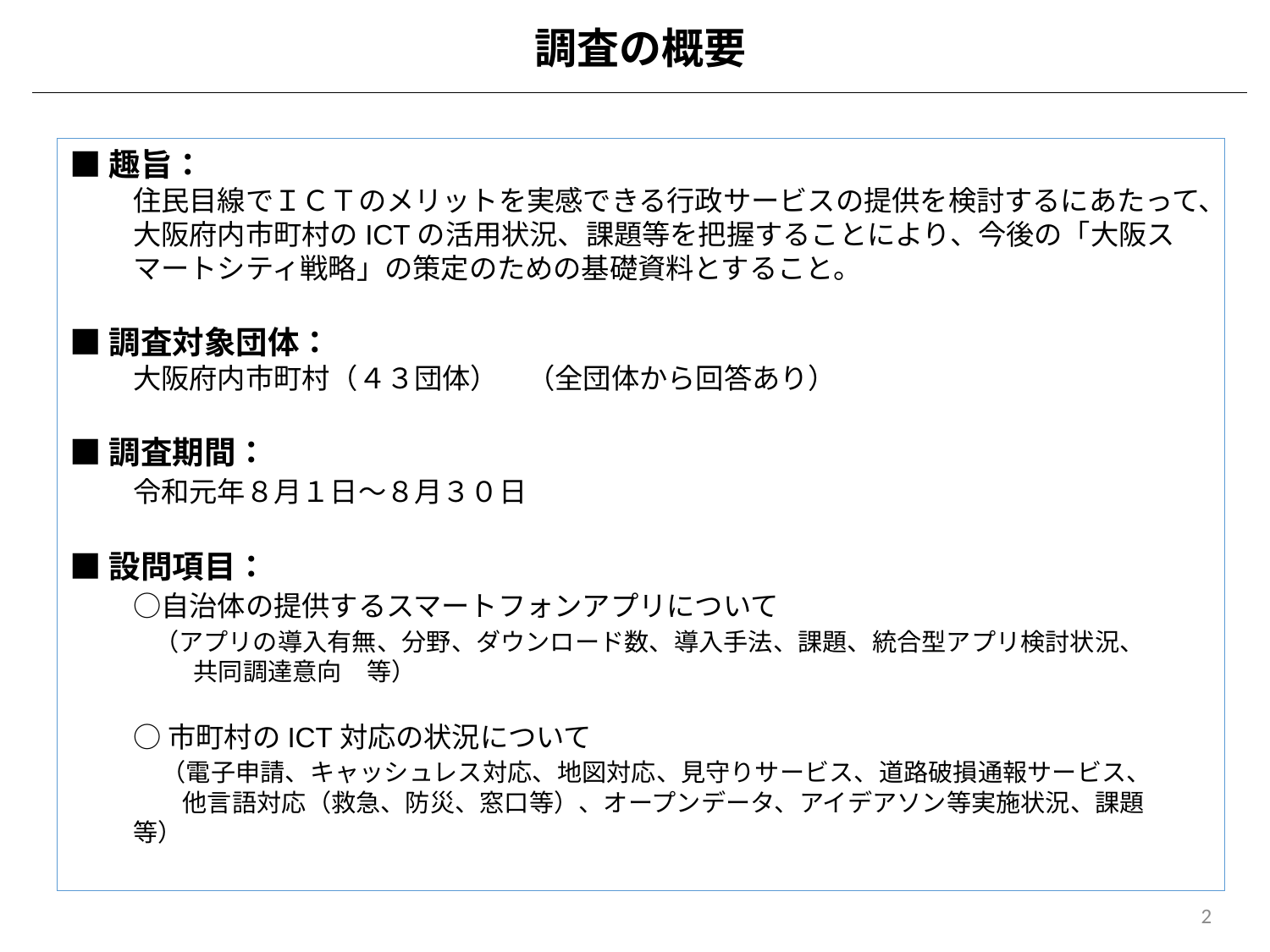

調査の概要
■趣旨：
住民目線でＩＣＴのメリットを実感できる行政サービスの提供を検討するにあたって、大阪府内市町村のICTの活用状況、課題等を把握することにより、今後の「大阪スマートシティ戦略」の策定のための基礎資料とすること。

■調査対象団体：
大阪府内市町村（４３団体）　（全団体から回答あり）

■調査期間：
　　令和元年８月１日～８月３０日

■設問項目：
　　○自治体の提供するスマートフォンアプリについて
　　　（アプリの導入有無、分野、ダウンロード数、導入手法、課題、統合型アプリ検討状況、
　　　　　共同調達意向　等）

○市町村のICT対応の状況について
　（電子申請、キャッシュレス対応、地図対応、見守りサービス、道路破損通報サービス、
　　他言語対応（救急、防災、窓口等）、オープンデータ、アイデアソン等実施状況、課題　等）

2